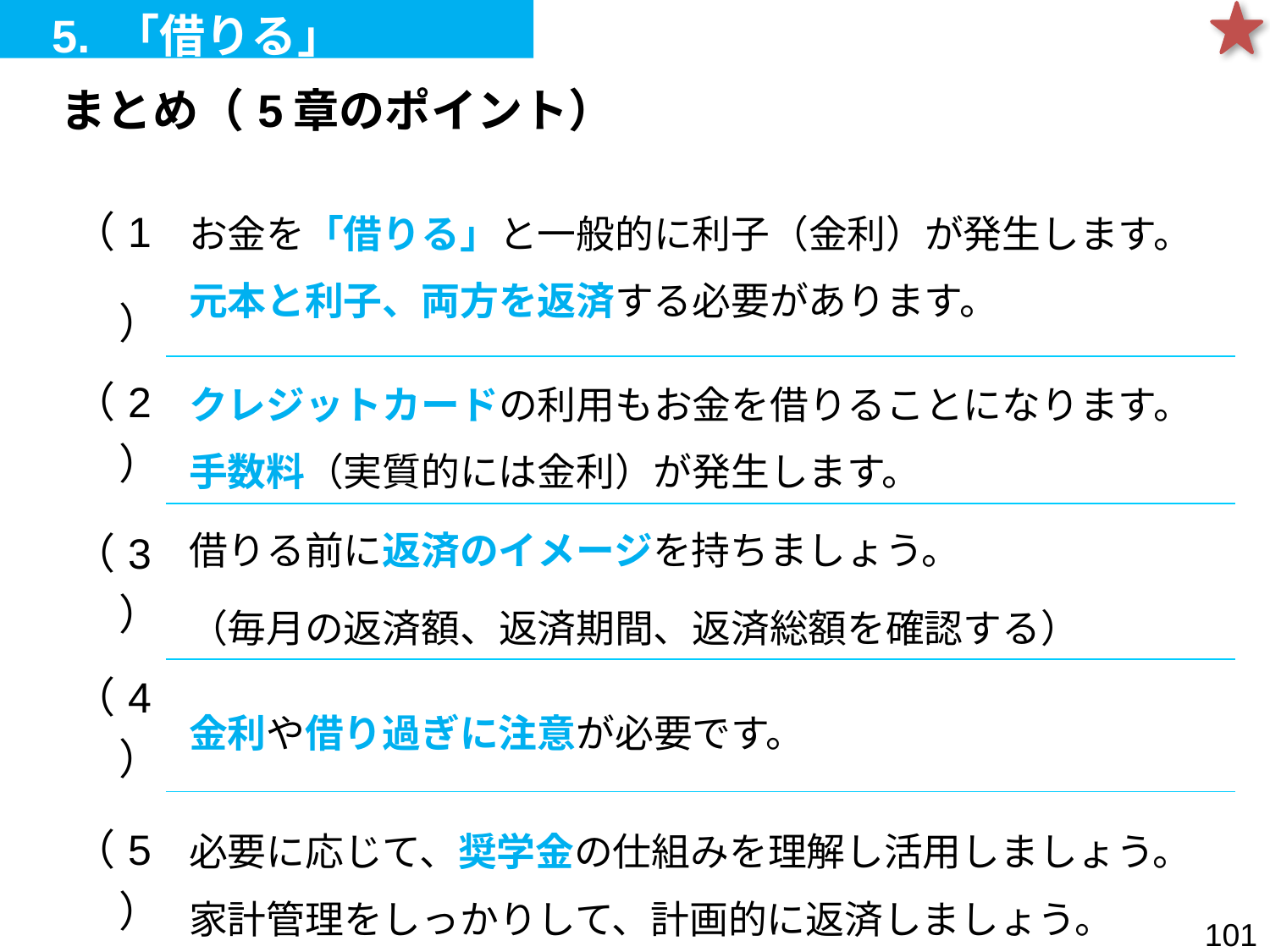

5. 「借りる」

| まとめ（5章のポイント） |
| --- |
| （1） | お金を「借りる」と一般的に利子（金利）が発生します。元本と利子、両方を返済する必要があります。 |
| --- | --- |
| （2） | クレジットカードの利用もお金を借りることになります。手数料（実質的には金利）が発生します。 |
| （3） | 借りる前に返済のイメージを持ちましょう。 （毎月の返済額、返済期間、返済総額を確認する） |
| （4） | 金利や借り過ぎに注意が必要です。 |
| （5） | 必要に応じて、奨学金の仕組みを理解し活用しましょう。家計管理をしっかりして、計画的に返済しましょう。 |
101